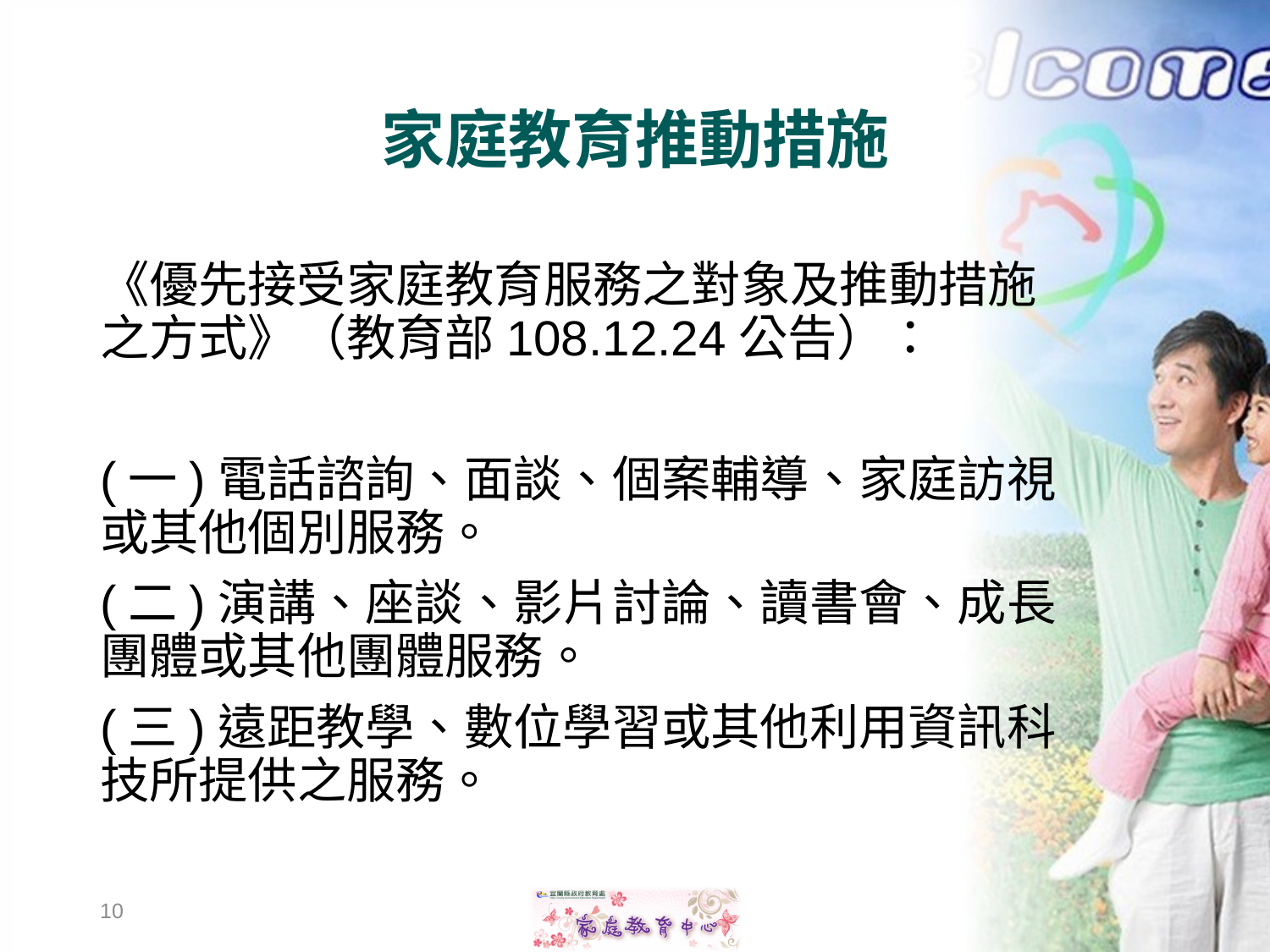

# 家庭教育推動措施
《優先接受家庭教育服務之對象及推動措施之方式》（教育部108.12.24公告）：

(一)電話諮詢、面談、個案輔導、家庭訪視或其他個別服務。
(二)演講、座談、影片討論、讀書會、成長團體或其他團體服務。
(三)遠距教學、數位學習或其他利用資訊科技所提供之服務。
10